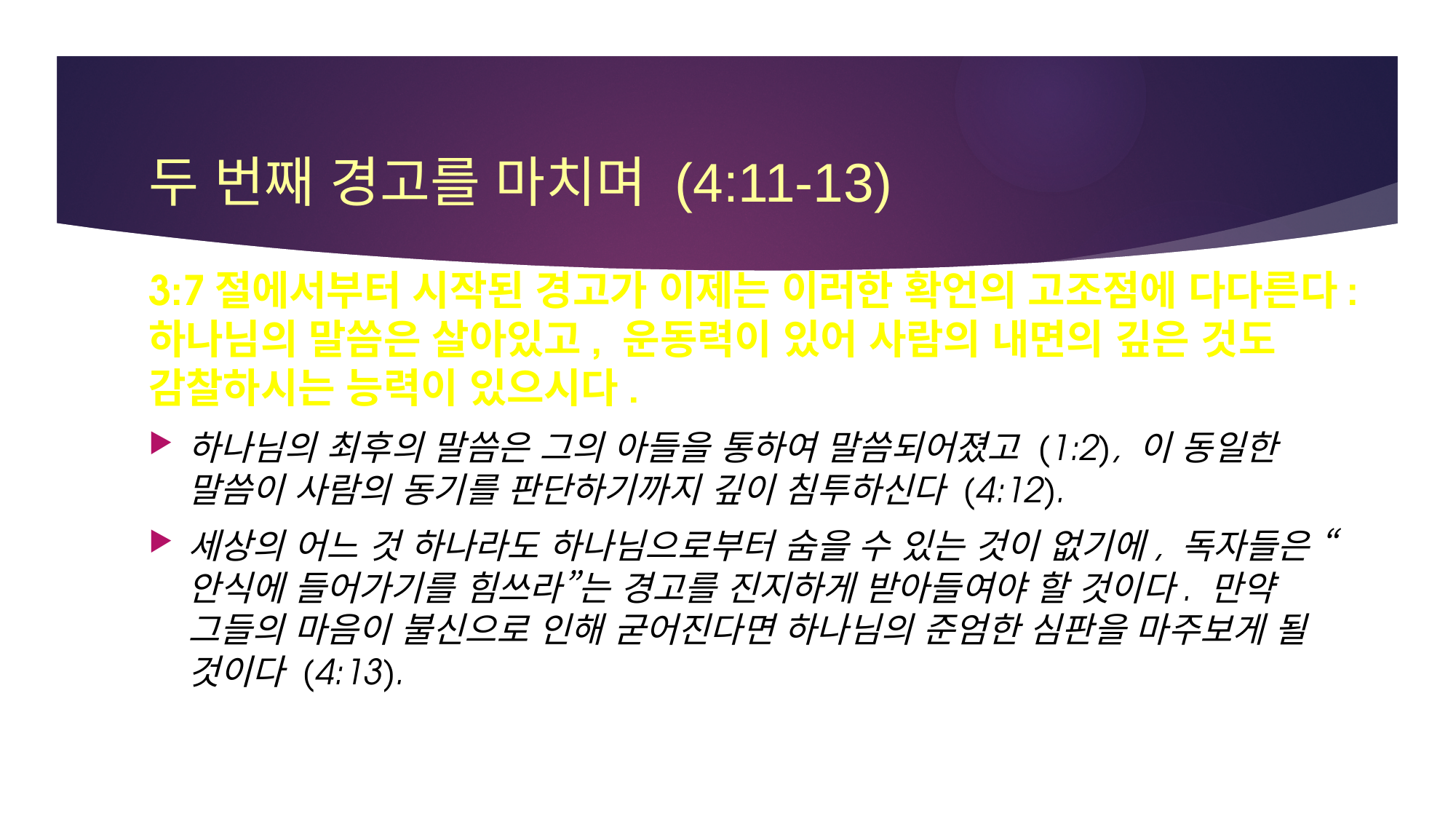

# 두 번째 경고를 마치며 (4:11-13)
3:7절에서부터 시작된 경고가 이제는 이러한 확언의 고조점에 다다른다: 하나님의 말씀은 살아있고, 운동력이 있어 사람의 내면의 깊은 것도 감찰하시는 능력이 있으시다.
하나님의 최후의 말씀은 그의 아들을 통하여 말씀되어졌고 (1:2), 이 동일한 말씀이 사람의 동기를 판단하기까지 깊이 침투하신다 (4:12).
세상의 어느 것 하나라도 하나님으로부터 숨을 수 있는 것이 없기에, 독자들은 “안식에 들어가기를 힘쓰라”는 경고를 진지하게 받아들여야 할 것이다. 만약 그들의 마음이 불신으로 인해 굳어진다면 하나님의 준엄한 심판을 마주보게 될 것이다 (4:13).